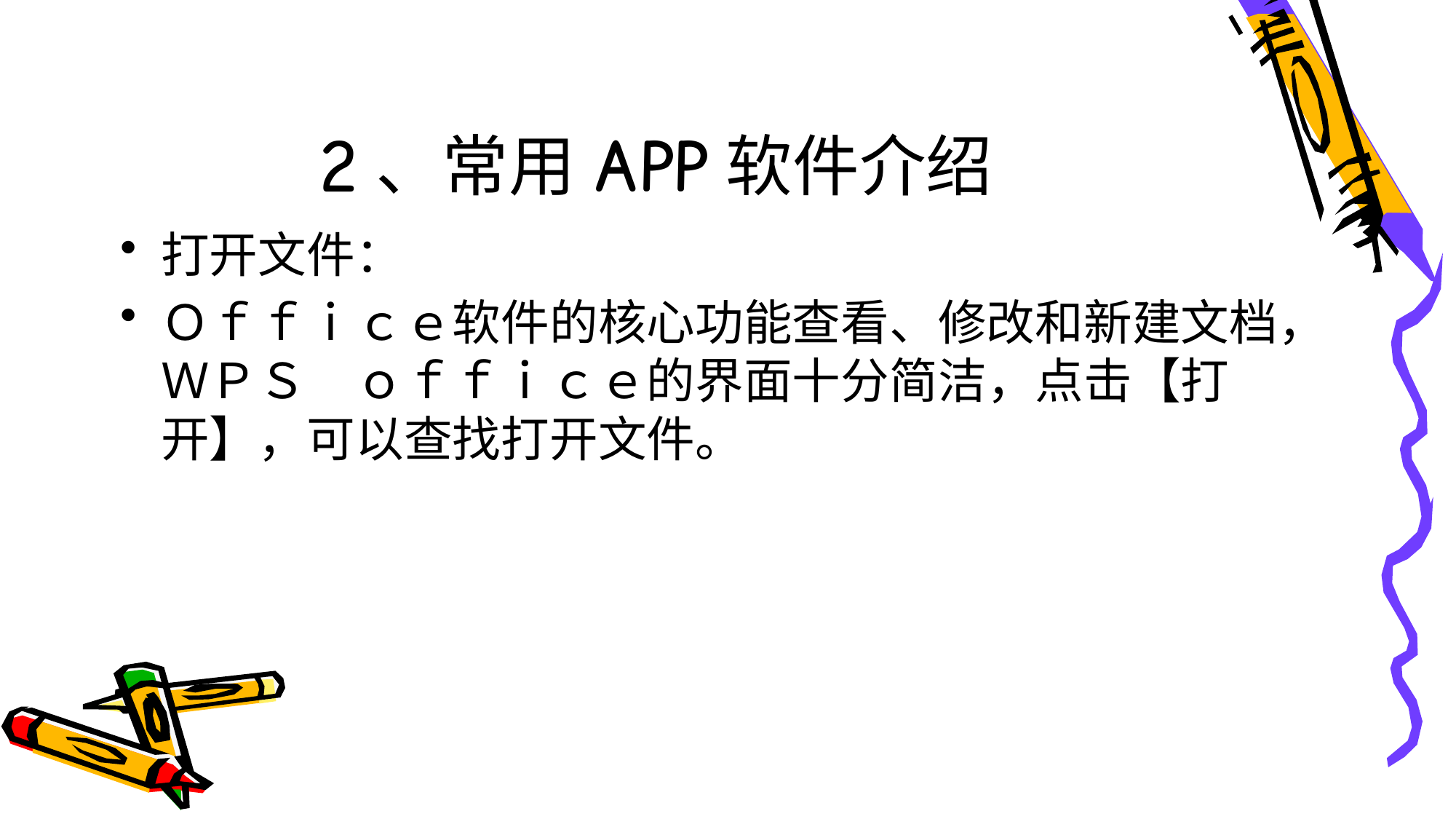

# 2、常用APP软件介绍
打开文件：
Ｏｆｆｉｃｅ软件的核心功能查看、修改和新建文档，ＷＰＳ　ｏｆｆｉｃｅ的界面十分简洁，点击【打开】，可以查找打开文件。